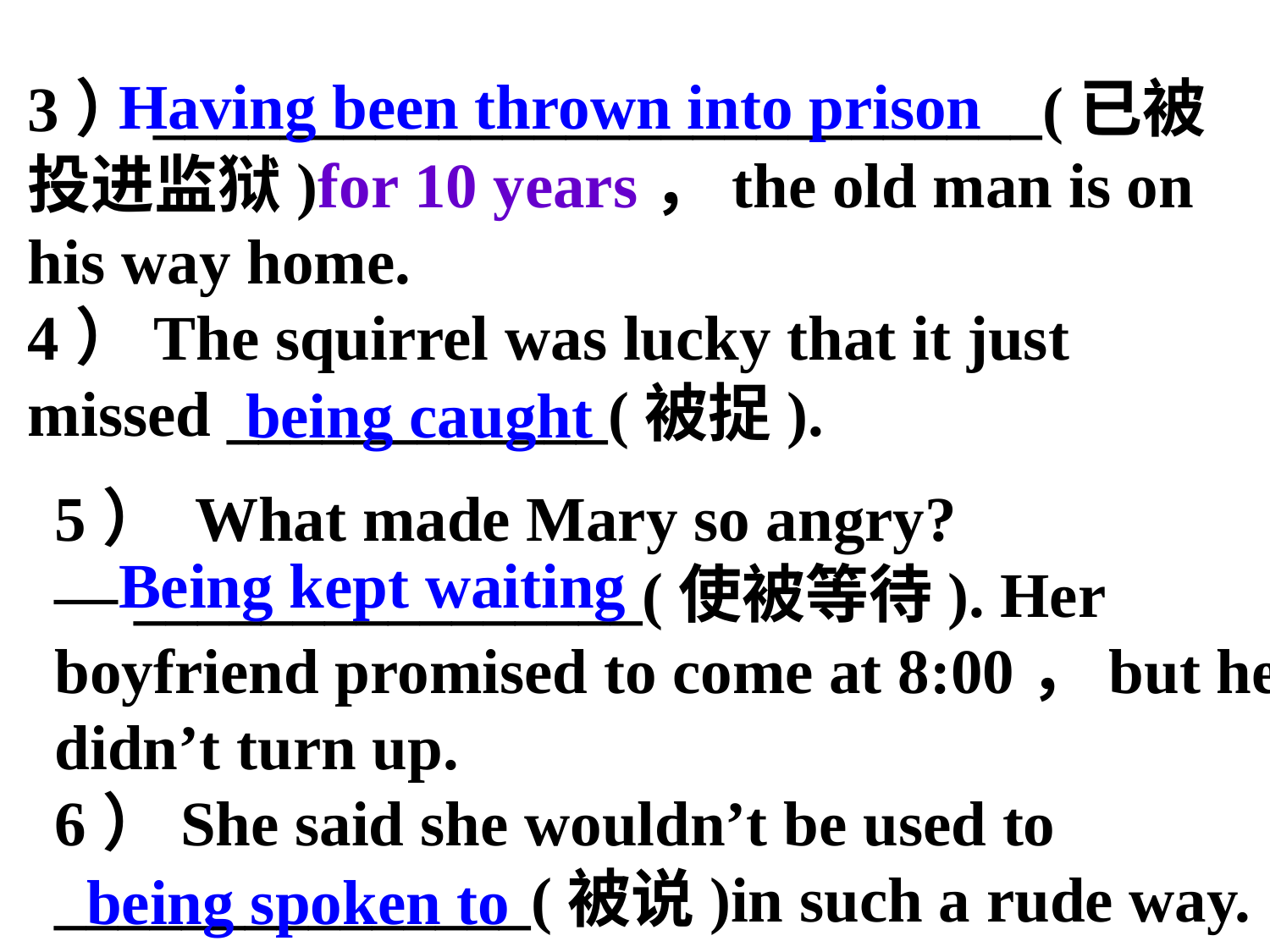

3）____________________________(已被投进监狱)for 10 years，the old man is on his way home.
4）The squirrel was lucky that it just missed ____________(被捉).
Having been thrown into prison
being caught
5） What made Mary so angry?
— ________________(使被等待). Her boyfriend promised to come at 8:00，but he didn’t turn up.
6）She said she wouldn’t be used to _______________(被说)in such a rude way.
Being kept waiting
being spoken to